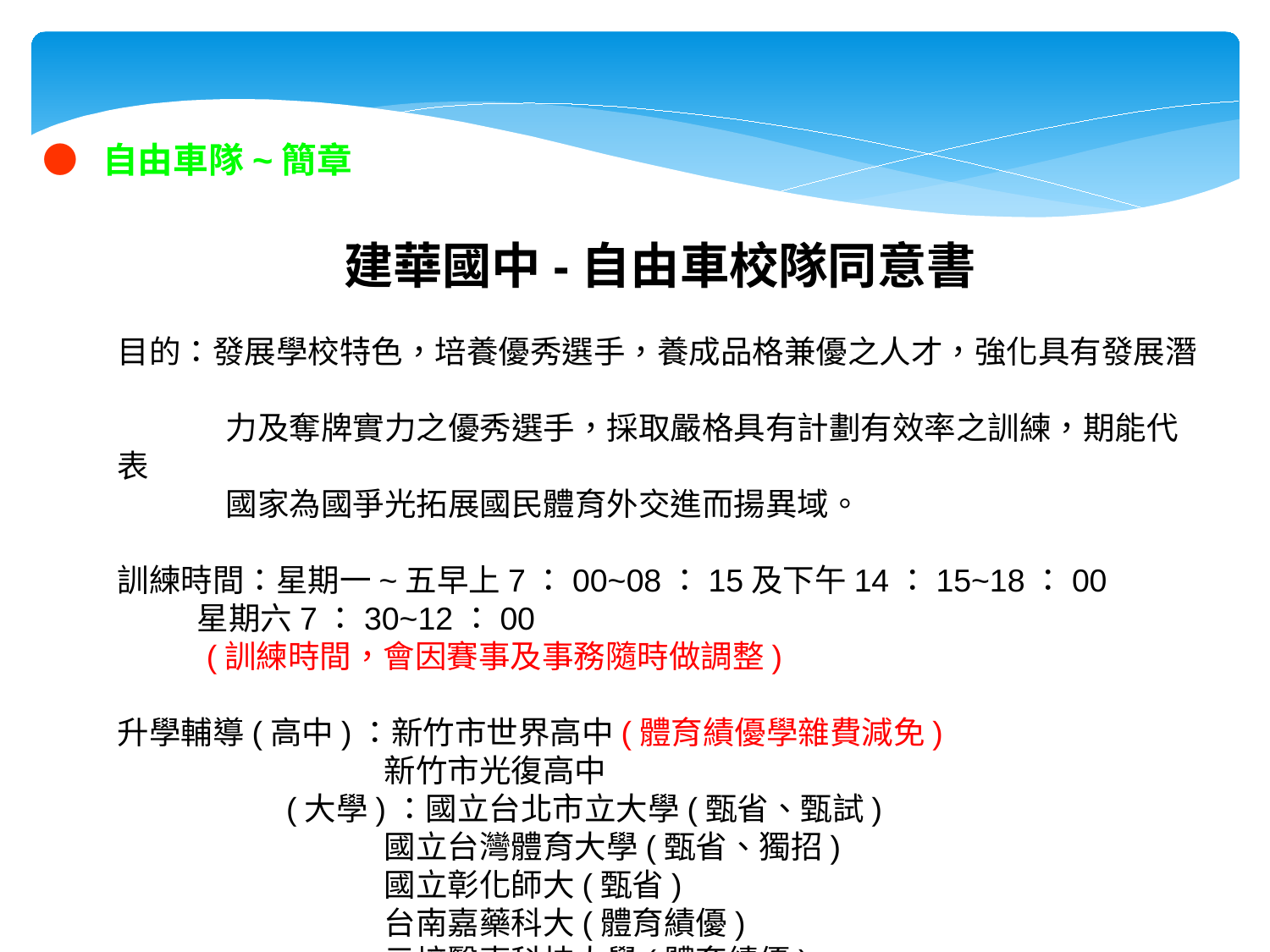

●  自由車隊~簡章
建華國中-自由車校隊同意書

目的：發展學校特色，培養優秀選手，養成品格兼優之人才，強化具有發展潛
              力及奪牌實力之優秀選手，採取嚴格具有計劃有效率之訓練，期能代表
              國家為國爭光拓展國民體育外交進而揚異域。

訓練時間：星期一~五早上7：00~08：15及下午14：15~18：00
          星期六7：30~12：00
          (訓練時間，會因賽事及事務隨時做調整)

升學輔導(高中)：新竹市世界高中(體育績優學雜費減免)
                                    新竹市光復高中
                   (大學)：國立台北市立大學(甄省、甄試)
                                    國立台灣體育大學(甄省、獨招)
                                    國立彰化師大(甄省)
                                    台南嘉藥科大(體育績優)
                                    元培醫事科技大學(體育績優)
                                    真理大學(體育績優)